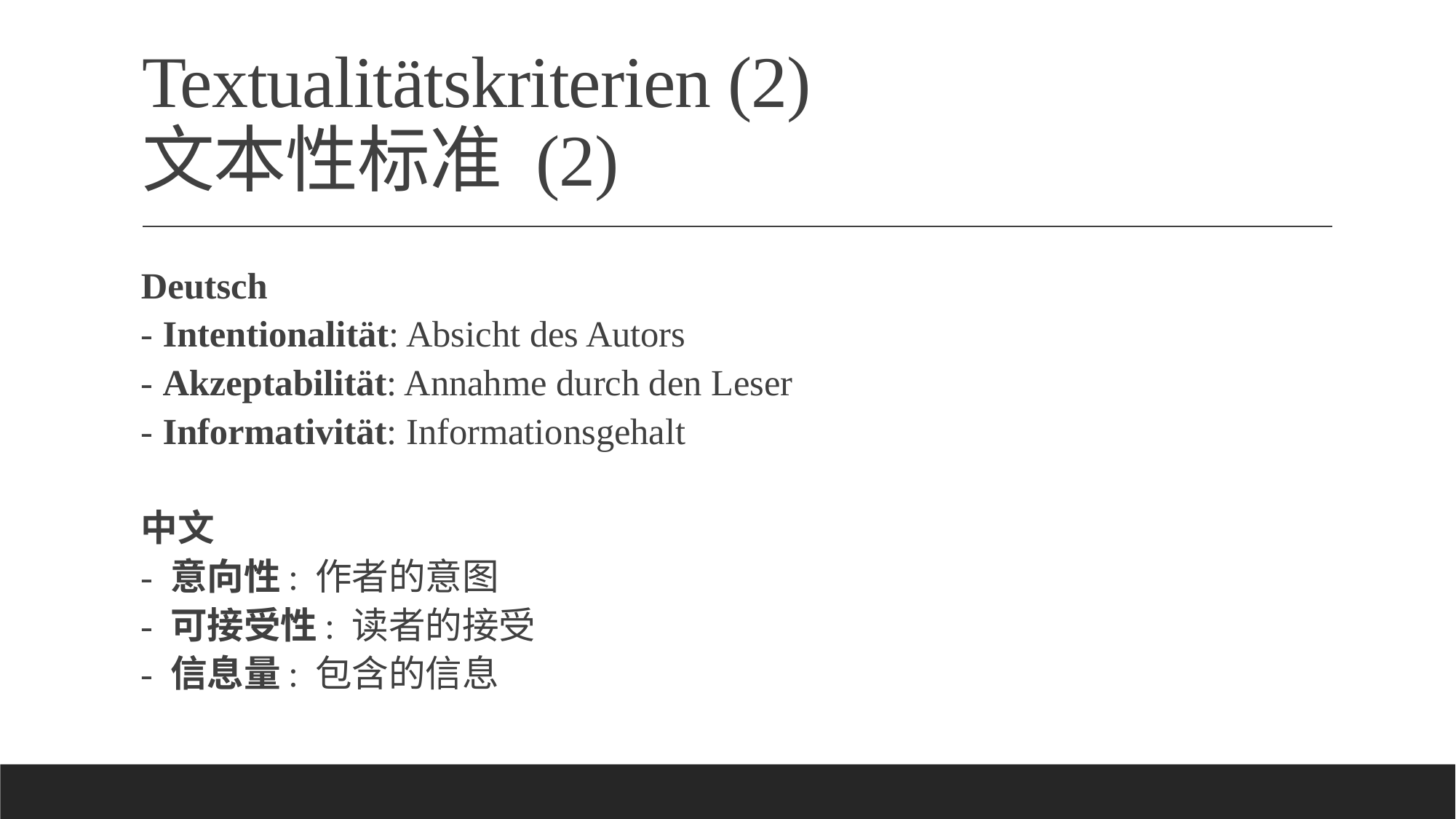

# Textualitätskriterien (2) 文本性标准 (2)
Deutsch
- Intentionalität: Absicht des Autors
- Akzeptabilität: Annahme durch den Leser
- Informativität: Informationsgehalt
中文
- 意向性: 作者的意图
- 可接受性: 读者的接受
- 信息量: 包含的信息